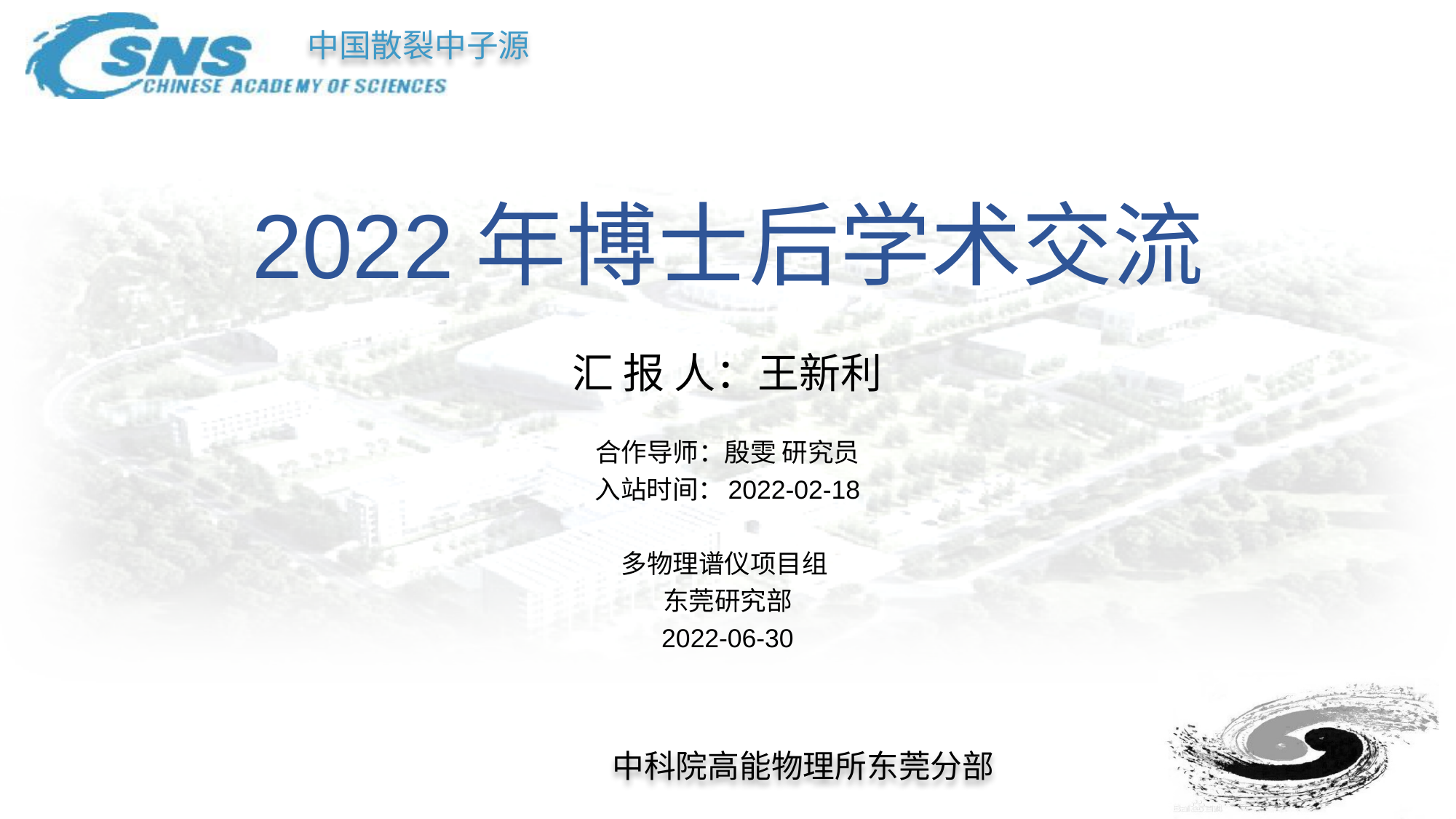

# 2022年博士后学术交流
汇 报 人：王新利

合作导师：殷雯 研究员
入站时间：2022-02-18

多物理谱仪项目组
东莞研究部
2022-06-30